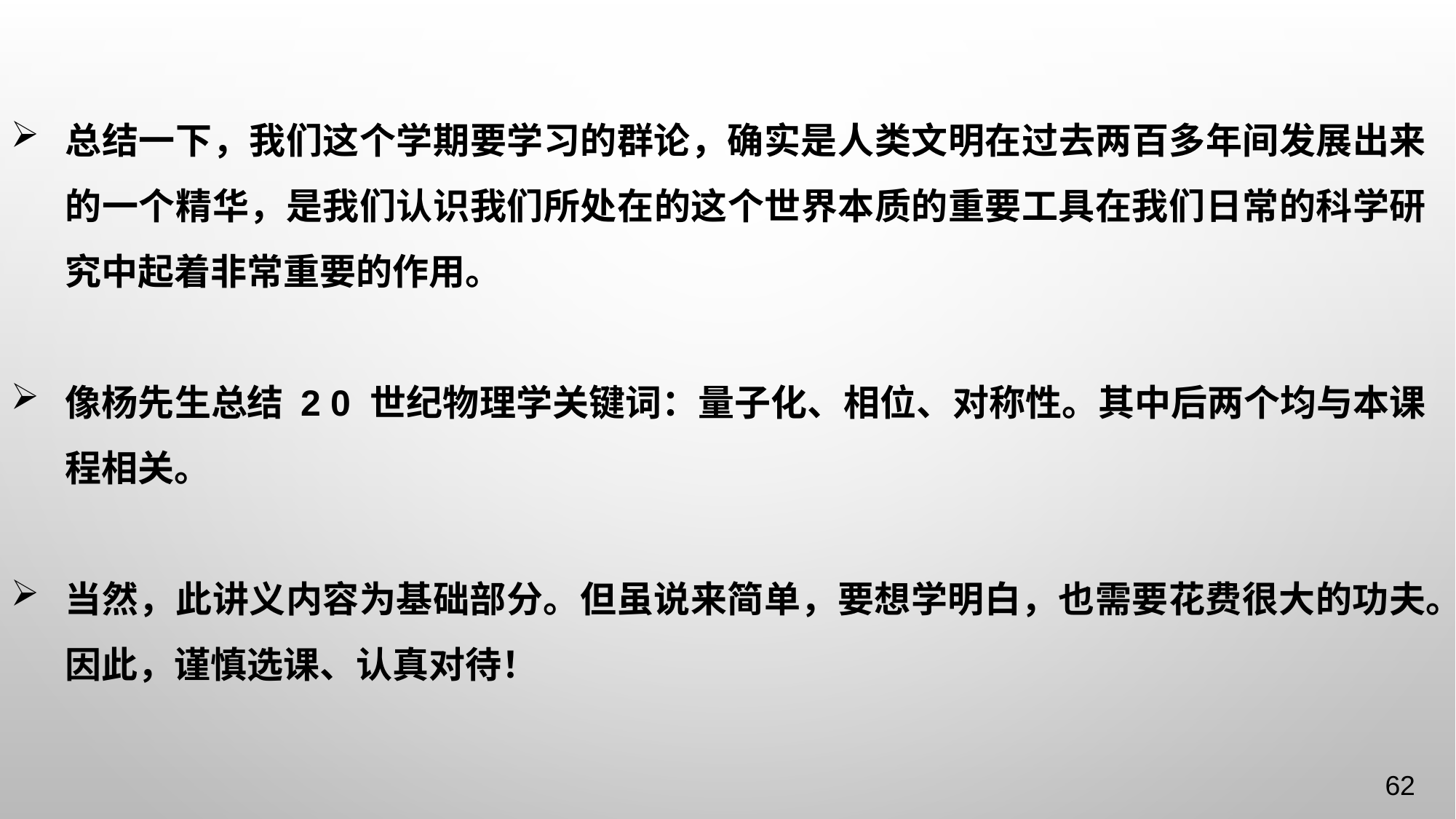

总结一下，我们这个学期要学习的群论，确实是人类文明在过去两百多年间发展出来的一个精华，是我们认识我们所处在的这个世界本质的重要工具在我们日常的科学研究中起着非常重要的作用。

像杨先生总结 2 0 世纪物理学关键词：量子化、相位、对称性。其中后两个均与本课程相关。

当然，此讲义内容为基础部分。但虽说来简单，要想学明白，也需要花费很大的功夫。因此，谨慎选课、认真对待！
62